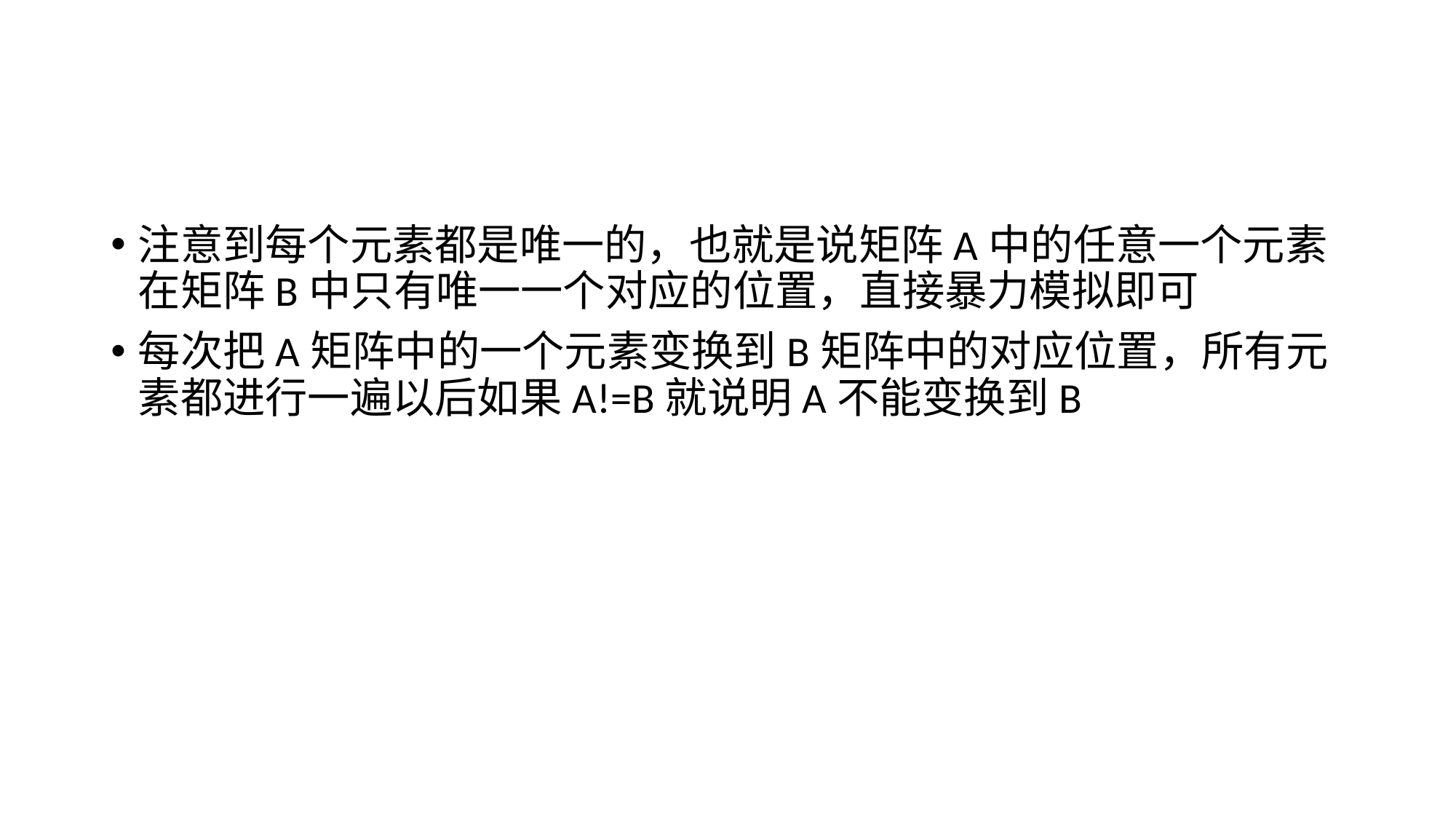

#
注意到每个元素都是唯一的，也就是说矩阵A中的任意一个元素在矩阵B中只有唯一一个对应的位置，直接暴力模拟即可
每次把A矩阵中的一个元素变换到B矩阵中的对应位置，所有元素都进行一遍以后如果A!=B就说明A不能变换到B